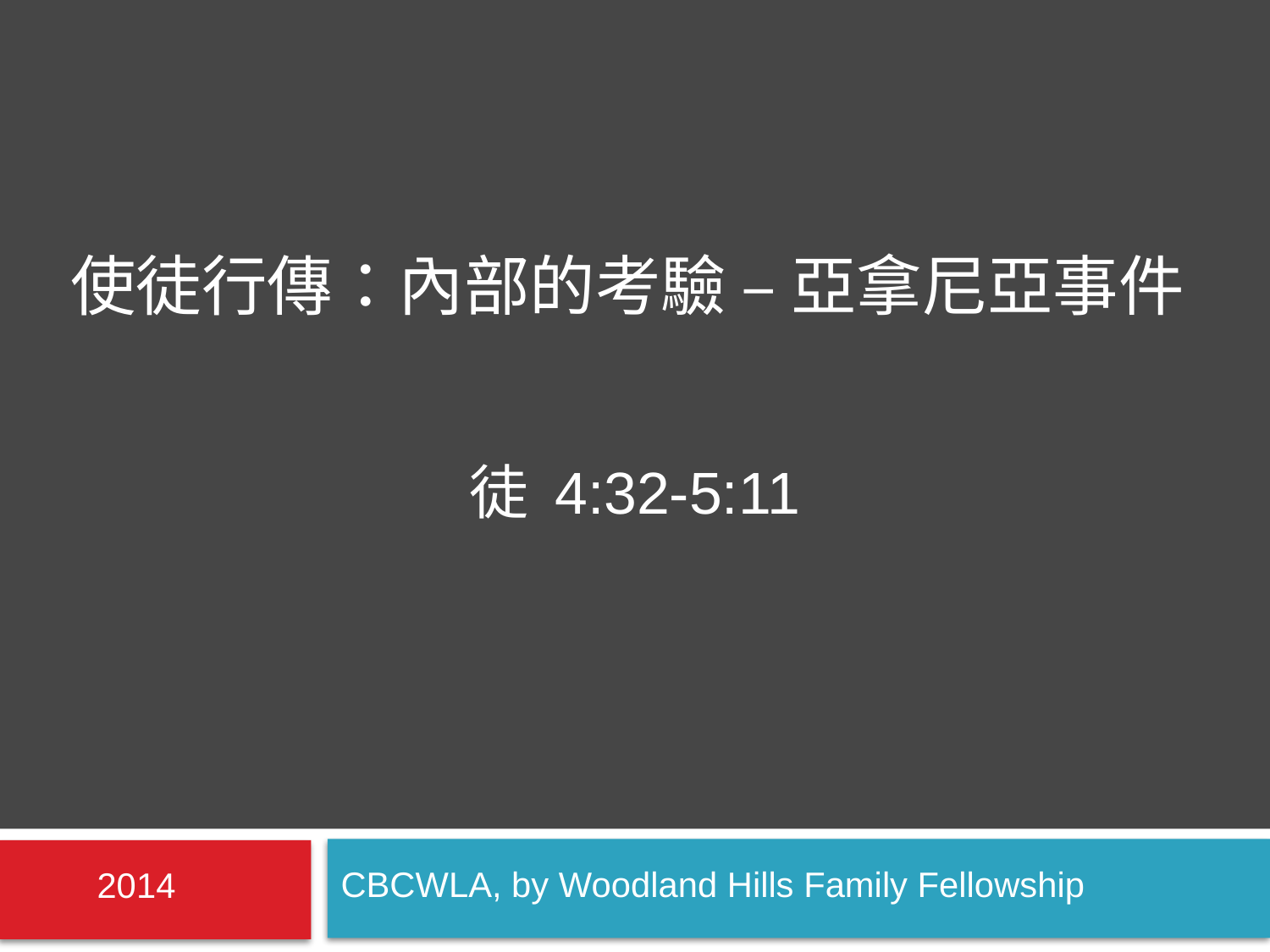

# 使徒行傳：內部的考驗 – 亞拿尼亞事件 徒 4:32-5:11
2014
CBCWLA, by Woodland Hills Family Fellowship